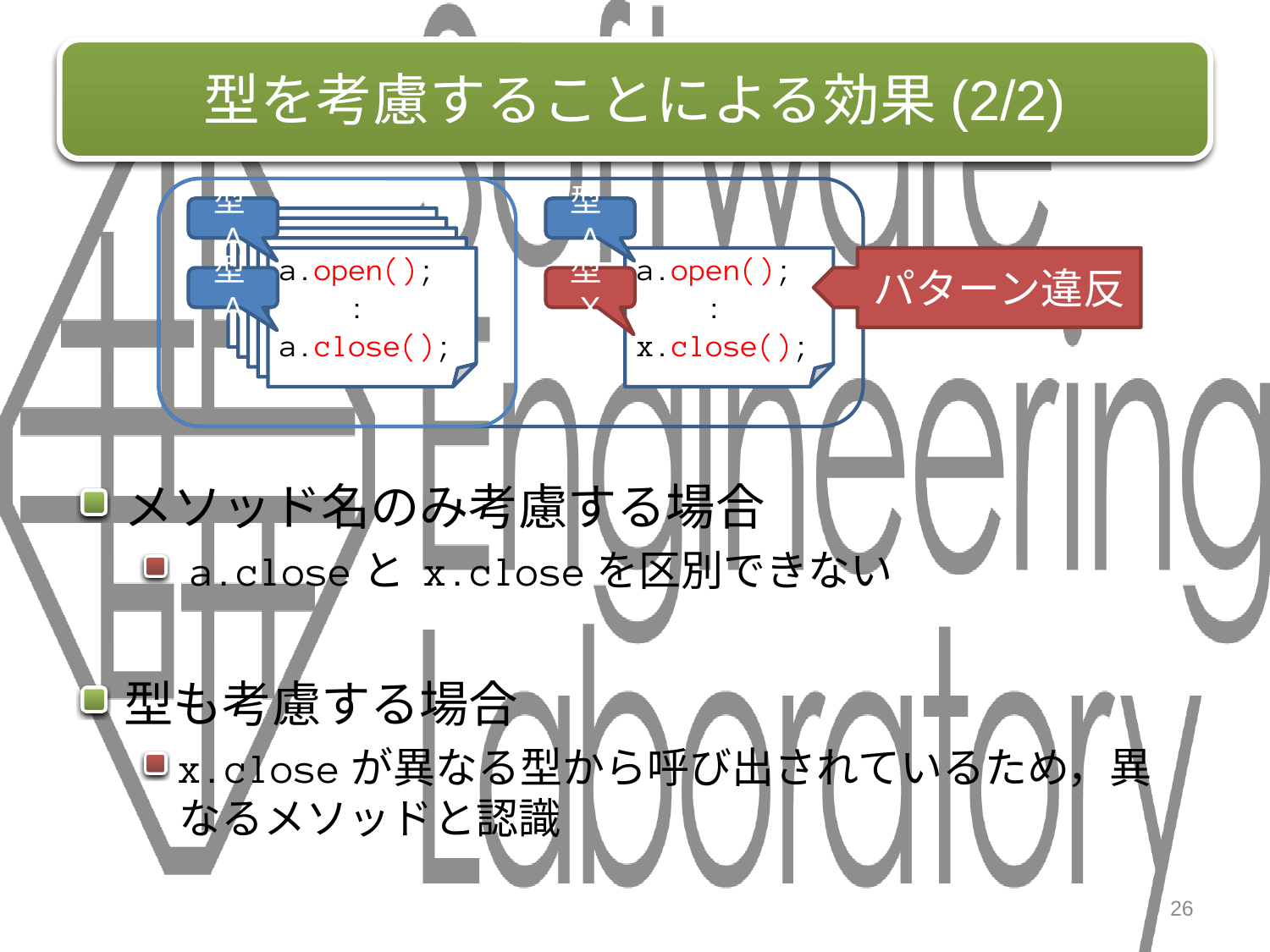

# 型を考慮することによる効果(2/2)

メソッド名のみ考慮する場合
 a.closeと x.closeを区別できない

型も考慮する場合
x.closeが異なる型から呼び出されているため，異なるメソッドと認識

型A
型A
a.open();
    :
x.close();
型X
a.open();
       :
a.close();
a.open();
       :
a.close();
a.open();
       :
a.close();
a.open();
       :
a.close();
a.open();
    :
a.close();
パターン違反
型A
26